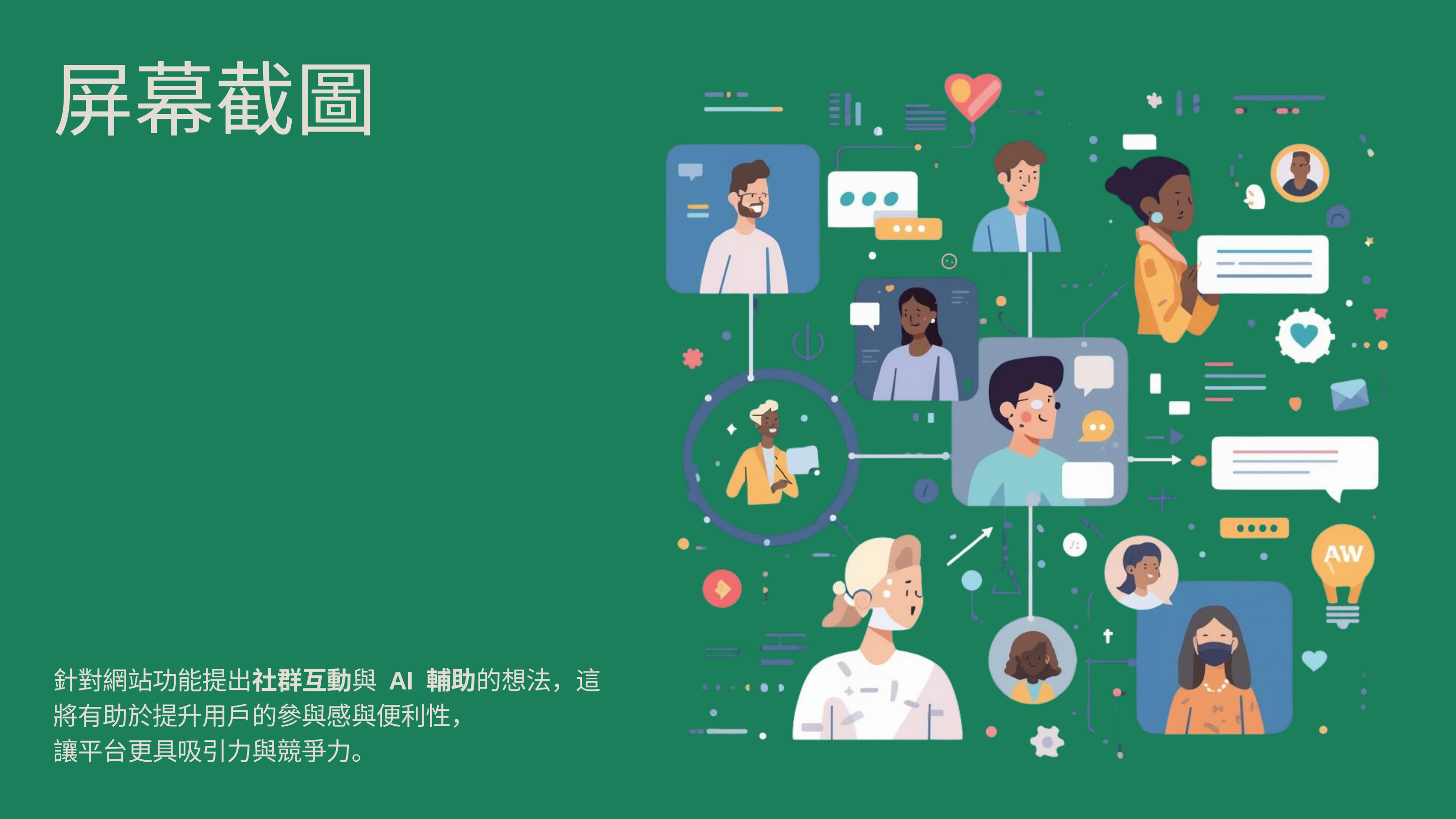

屏幕截圖
針對網站功能提出社群互動與 AI 輔助的想法，這將有助於提升用戶的參與感與便利性，
讓平台更具吸引力與競爭力。